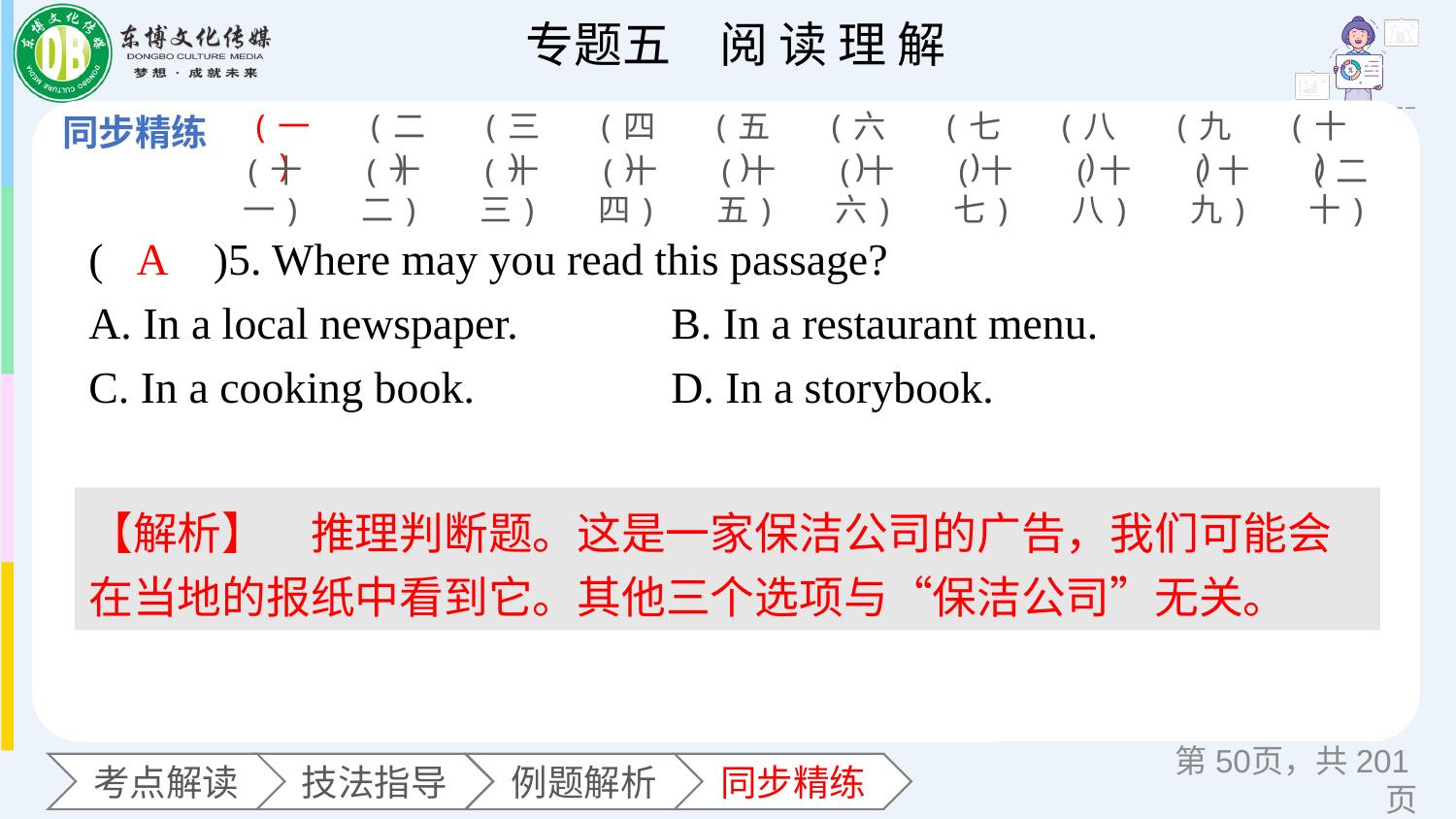

(一)
(二)
(三)
(四)
(五)
(六)
(七)
(八)
(九)
(十)
(十一)
(十二)
(十三)
(十四)
(十五)
(十六)
(十七)
(十八)
(十九)
(二十)
(　　)5. Where may you read this passage?
A. In a local newspaper.    	B. In a restaurant menu.
C. In a cooking book.    		D. In a storybook.
A
【解析】　推理判断题。这是一家保洁公司的广告，我们可能会在当地的报纸中看到它。其他三个选项与“保洁公司”无关。
第50页，共201页